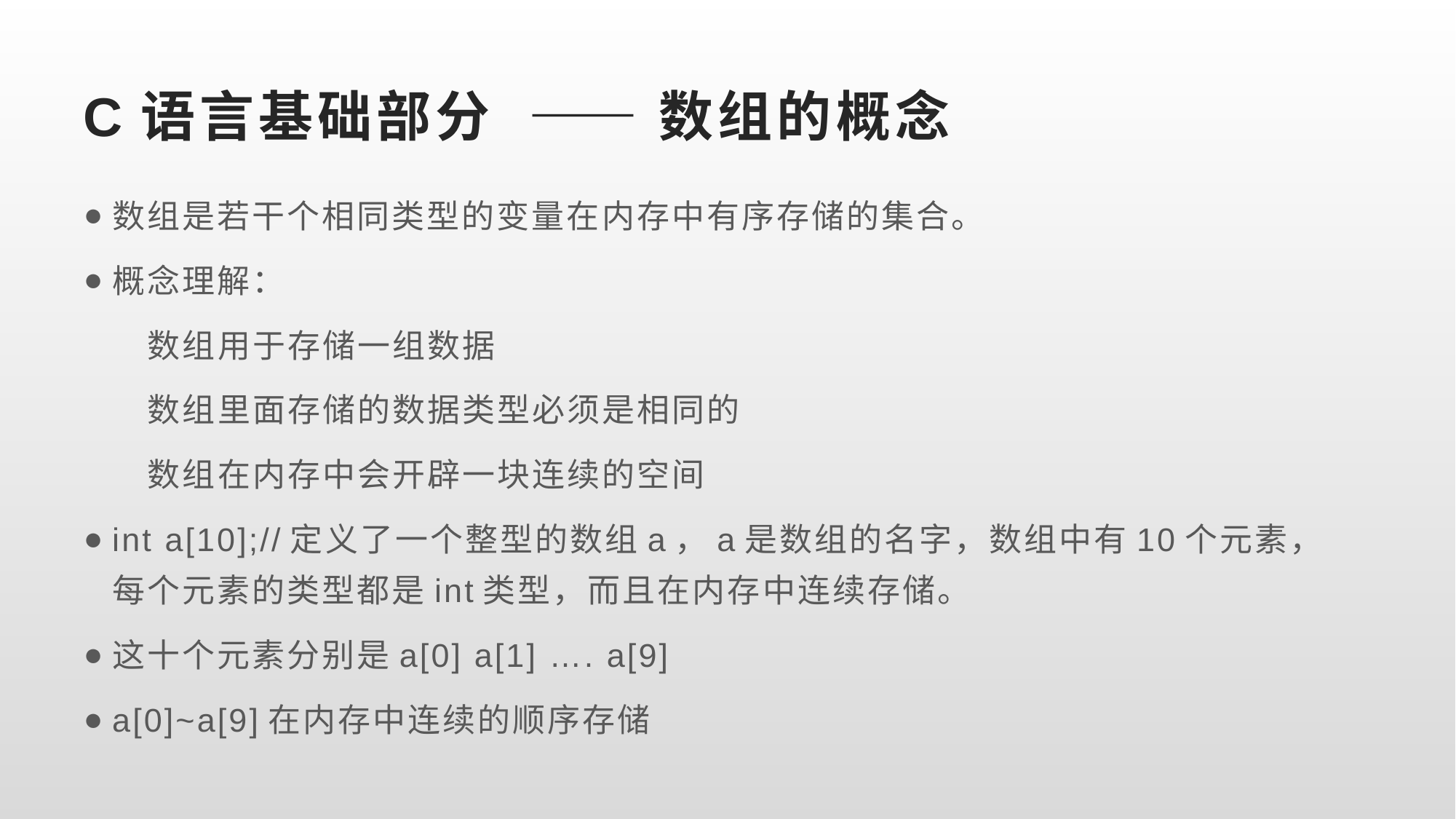

# C语言基础部分  —— 数组的概念
数组是若干个相同类型的变量在内存中有序存储的集合。
概念理解：
      数组用于存储一组数据
      数组里面存储的数据类型必须是相同的
      数组在内存中会开辟一块连续的空间
int a[10];//定义了一个整型的数组a，a是数组的名字，数组中有10个元素，每个元素的类型都是int类型，而且在内存中连续存储。
这十个元素分别是a[0] a[1] …. a[9]
a[0]~a[9]在内存中连续的顺序存储